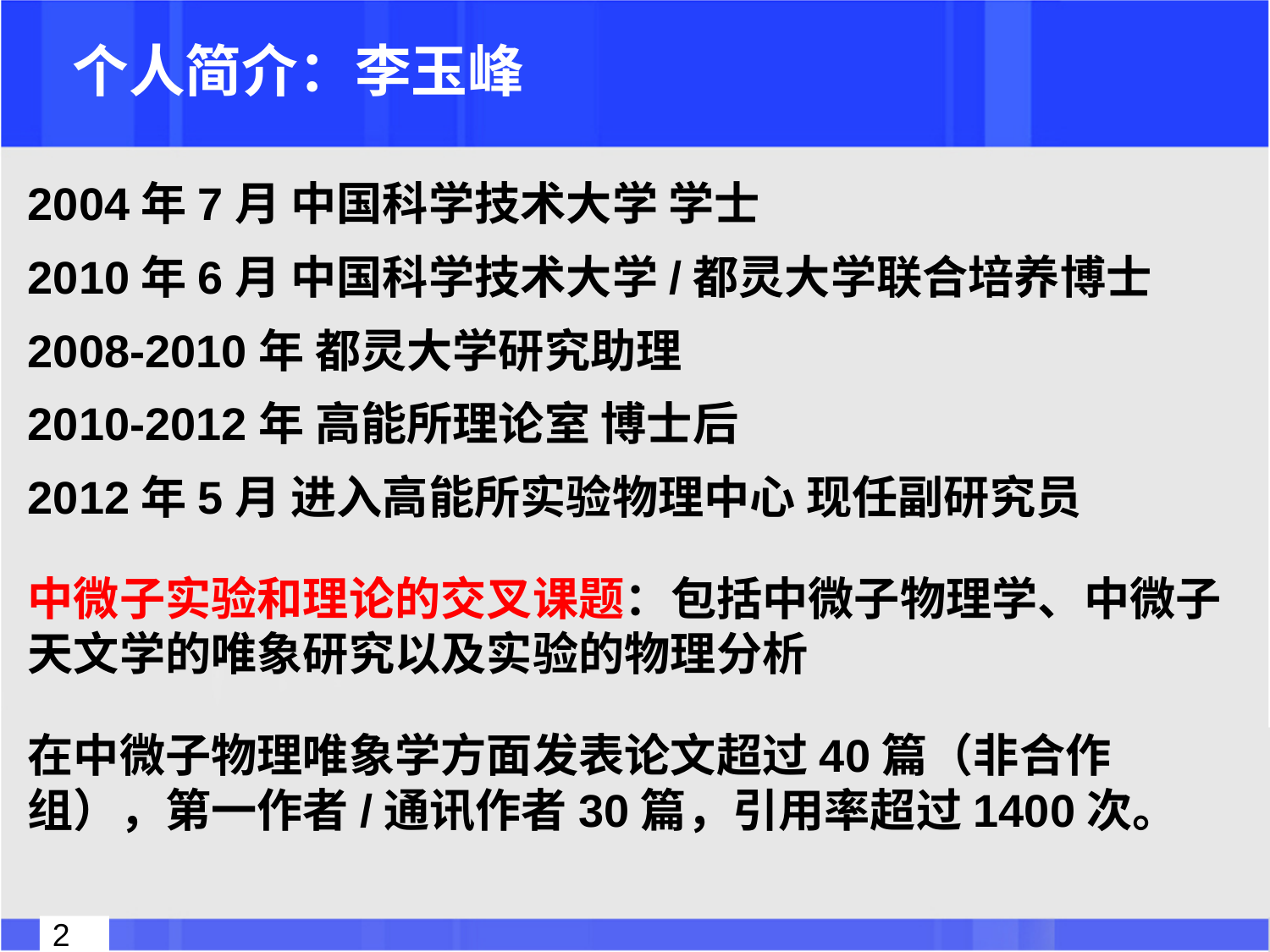

# 个人简介：李玉峰
2004年7月 中国科学技术大学 学士
2010年6月 中国科学技术大学/都灵大学联合培养博士
2008-2010年 都灵大学研究助理
2010-2012年 高能所理论室 博士后
2012年5月 进入高能所实验物理中心 现任副研究员

中微子实验和理论的交叉课题：包括中微子物理学、中微子天文学的唯象研究以及实验的物理分析

在中微子物理唯象学方面发表论文超过40篇（非合作组），第一作者/通讯作者30篇，引用率超过1400次。